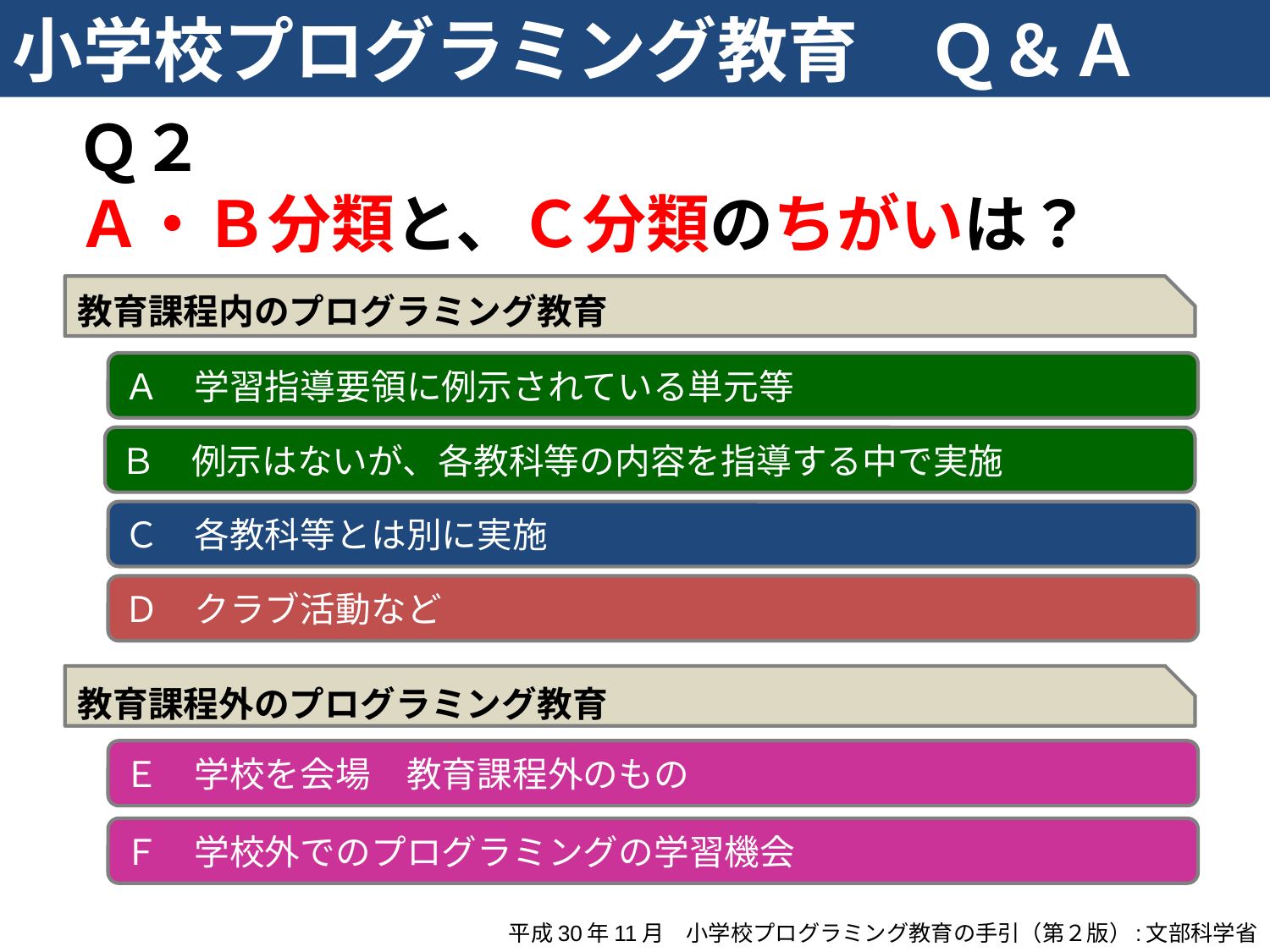

小学校プログラミング教育　Ｑ＆Ａ
Ｑ２
Ａ・Ｂ分類と、Ｃ分類のちがいは？
教育課程内のプログラミング教育
Ａ　学習指導要領に例示されている単元等
Ｂ　例示はないが、各教科等の内容を指導する中で実施
Ｃ　各教科等とは別に実施
Ｄ　クラブ活動など
教育課程外のプログラミング教育
Ｅ　学校を会場　教育課程外のもの
Ｆ　学校外でのプログラミングの学習機会
平成30年11月　小学校プログラミング教育の手引（第２版）:文部科学省